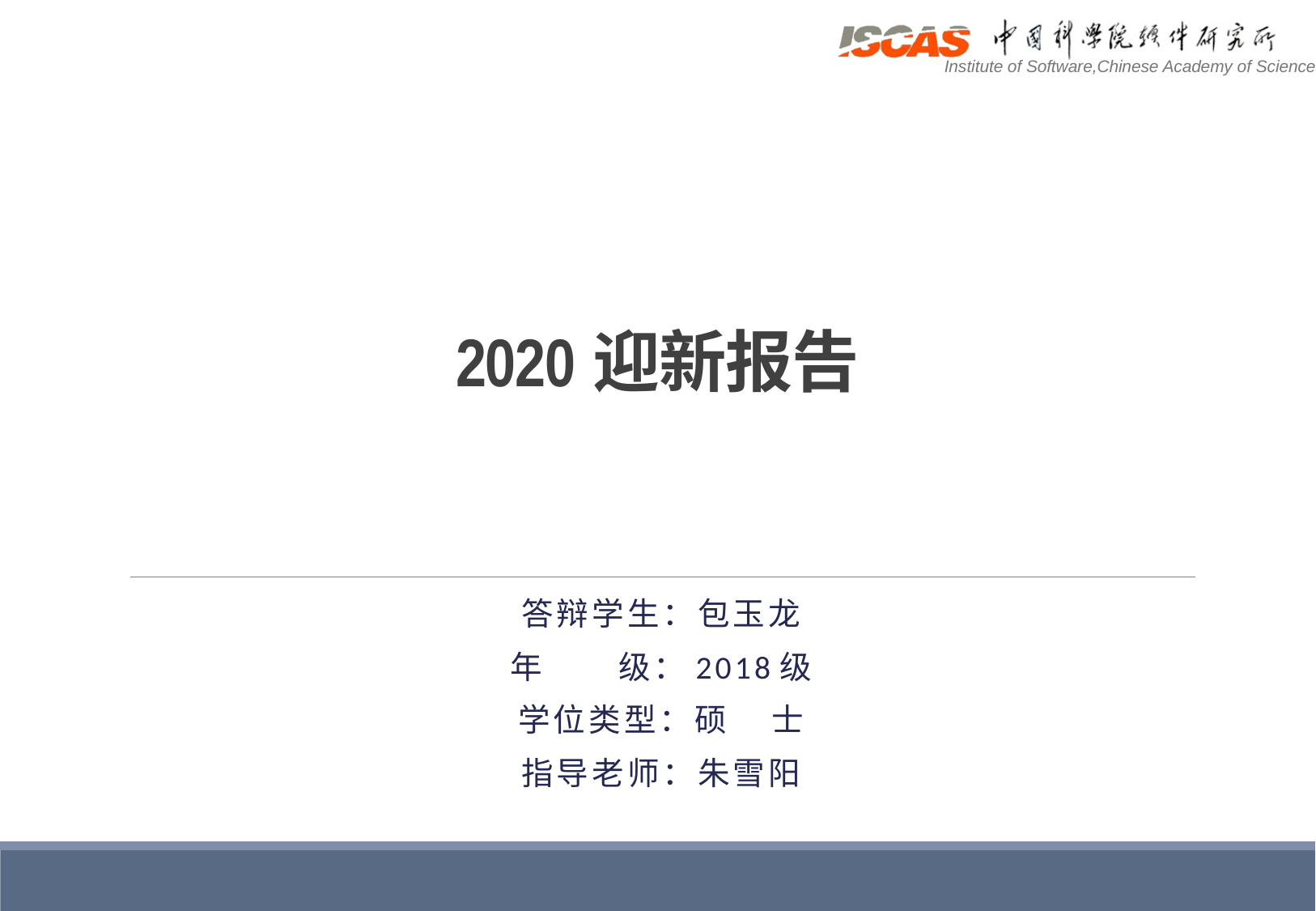

# 2020迎新报告
答辩学生：包玉龙
年       级：2018级
学位类型：硕    士
指导老师：朱雪阳